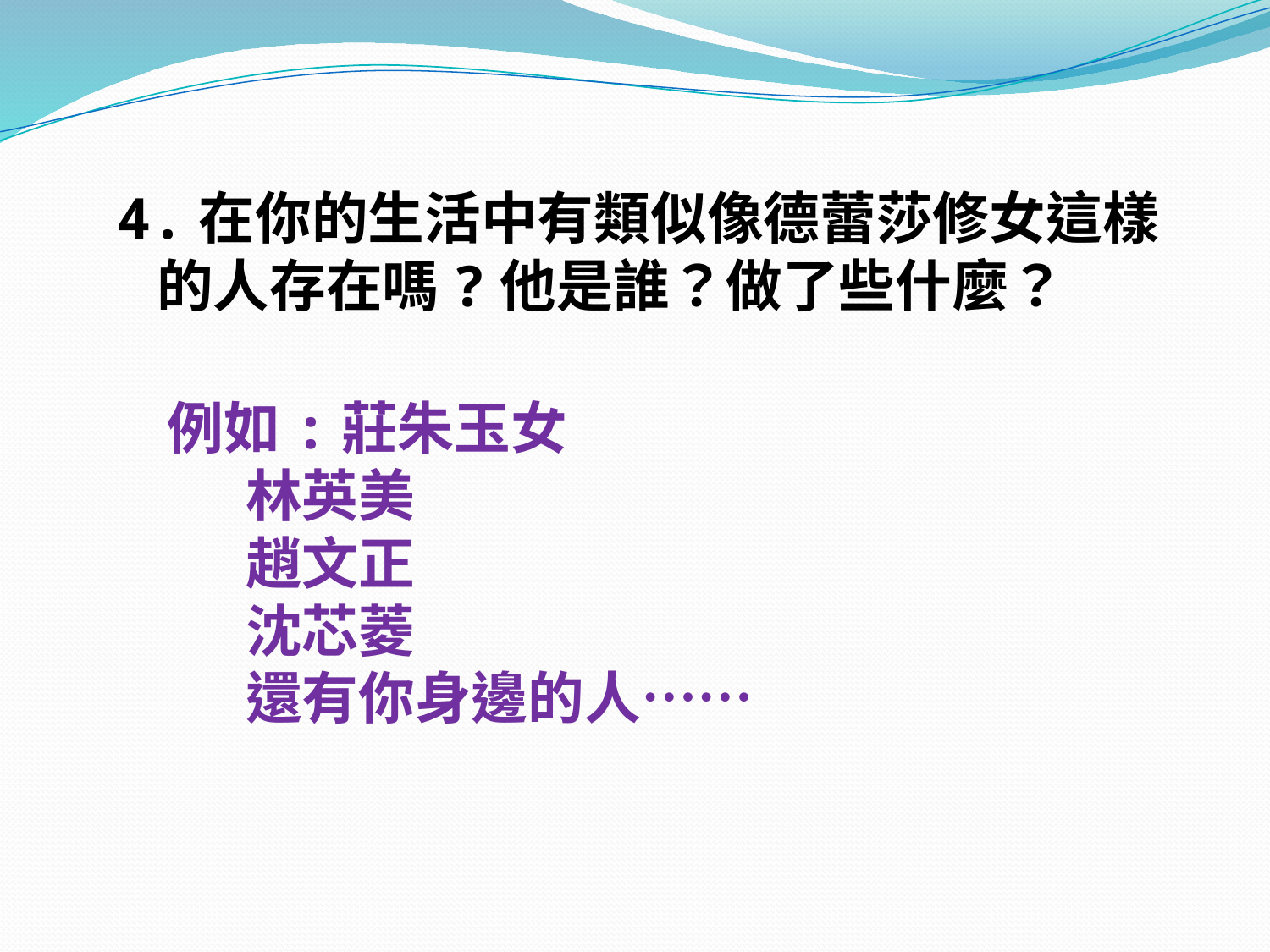

4.在你的生活中有類似像德蕾莎修女這樣
  的人存在嗎?他是誰？做了些什麼？
例如:莊朱玉女
     林英美
     趙文正
     沈芯菱
     還有你身邊的人……